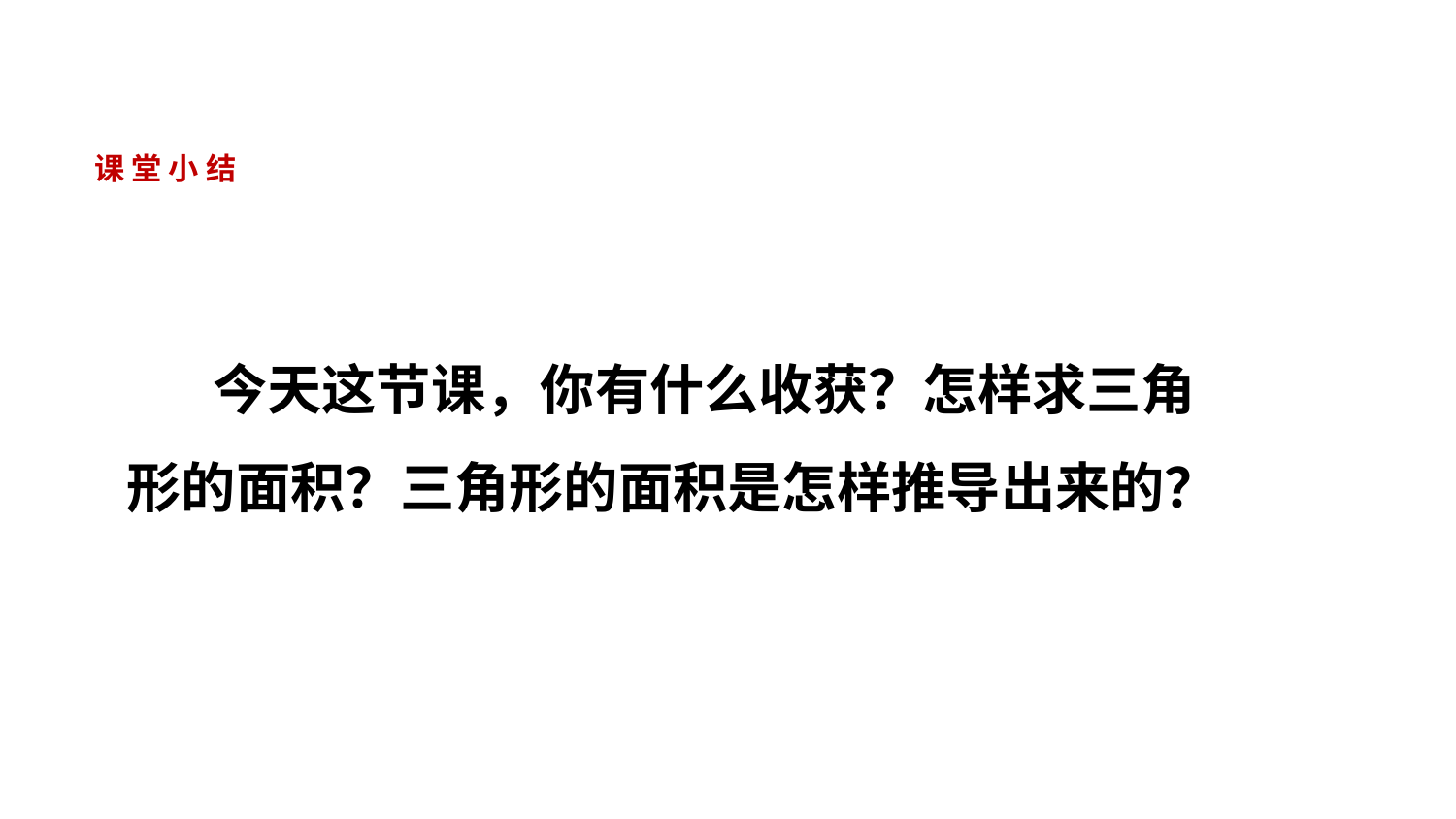

课 堂 小 结
      今天这节课，你有什么收获？怎样求三角形的面积？三角形的面积是怎样推导出来的？